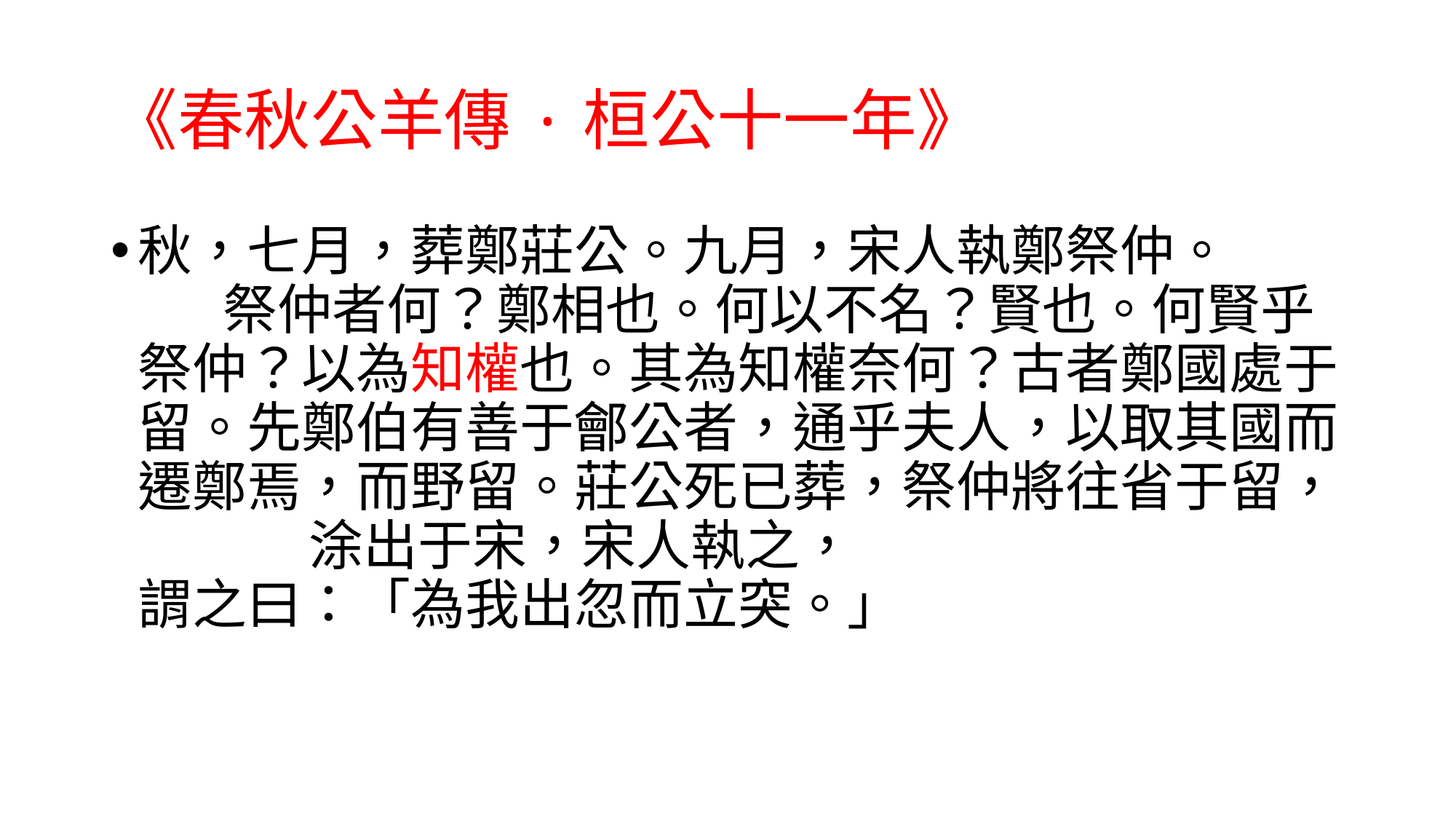

# 《春秋公羊傳·桓公十一年》
秋，七月，葬鄭莊公。九月，宋人執鄭祭仲。                 祭仲者何？鄭相也。何以不名？賢也。何賢乎祭仲？以為知權也。其為知權奈何？古者鄭國處于留。先鄭伯有善于鄶公者，通乎夫人，以取其國而遷鄭焉，而野留。莊公死已葬，祭仲將往省于留，               涂出于宋，宋人執之，                                        謂之曰：「為我出忽而立突。」